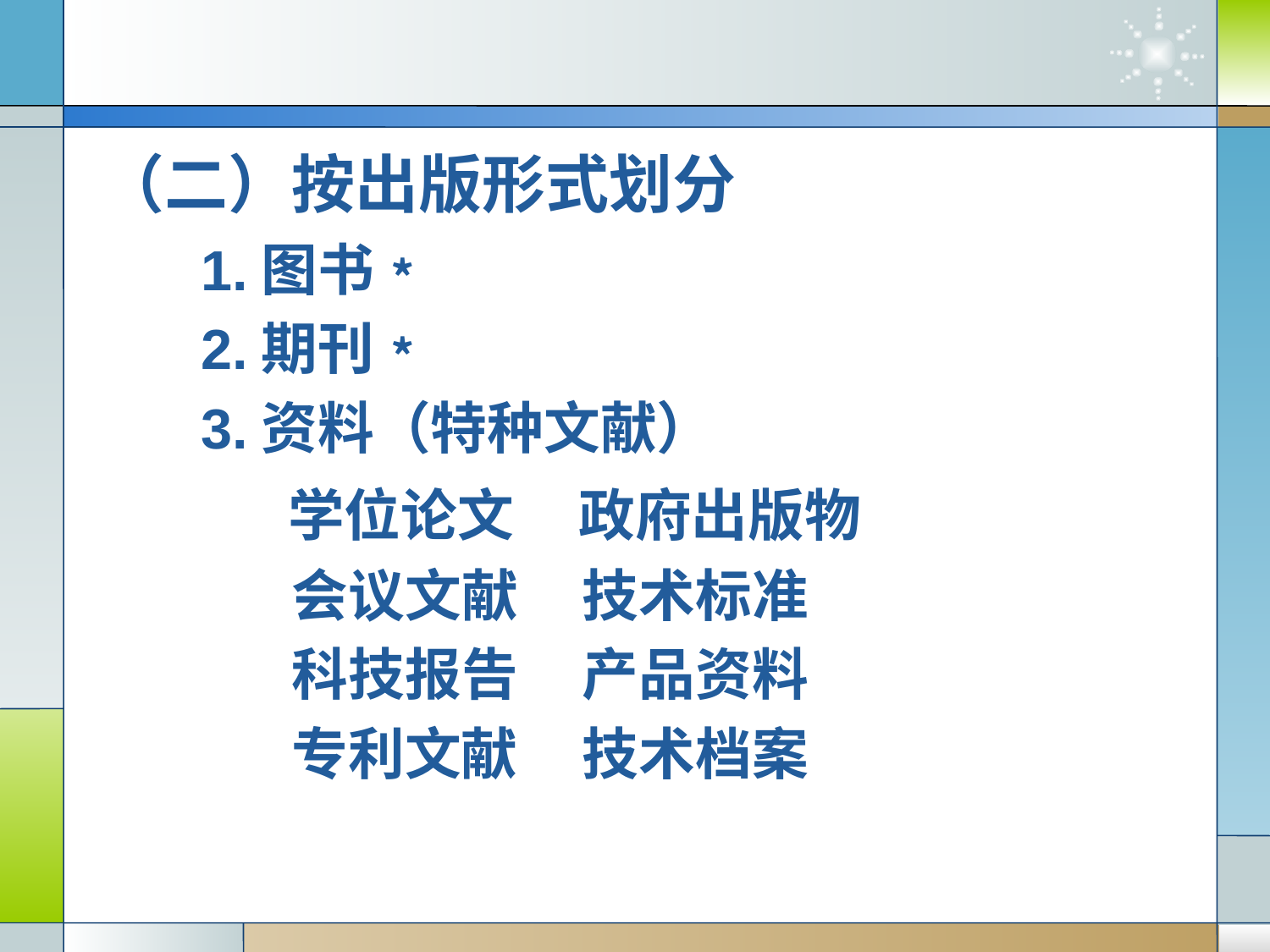

（二）按出版形式划分
1.图书﹡
2.期刊﹡
3.资料（特种文献）
     学位论文     政府出版物
      会议文献     技术标准
      科技报告     产品资料
      专利文献     技术档案